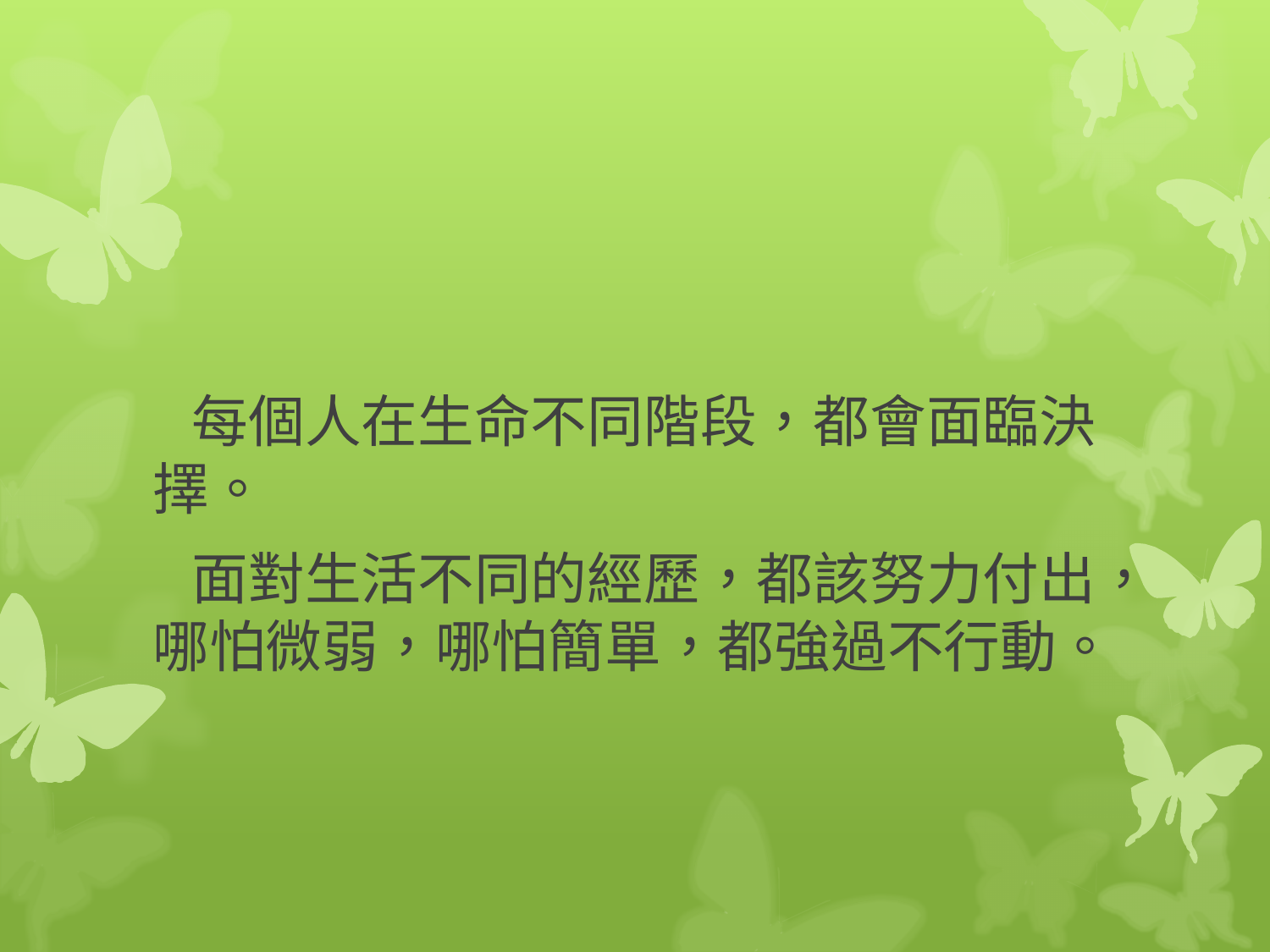

#
  每個人在生命不同階段，都會面臨決擇。
  面對生活不同的經歷，都該努力付出，哪怕微弱，哪怕簡單，都強過不行動。